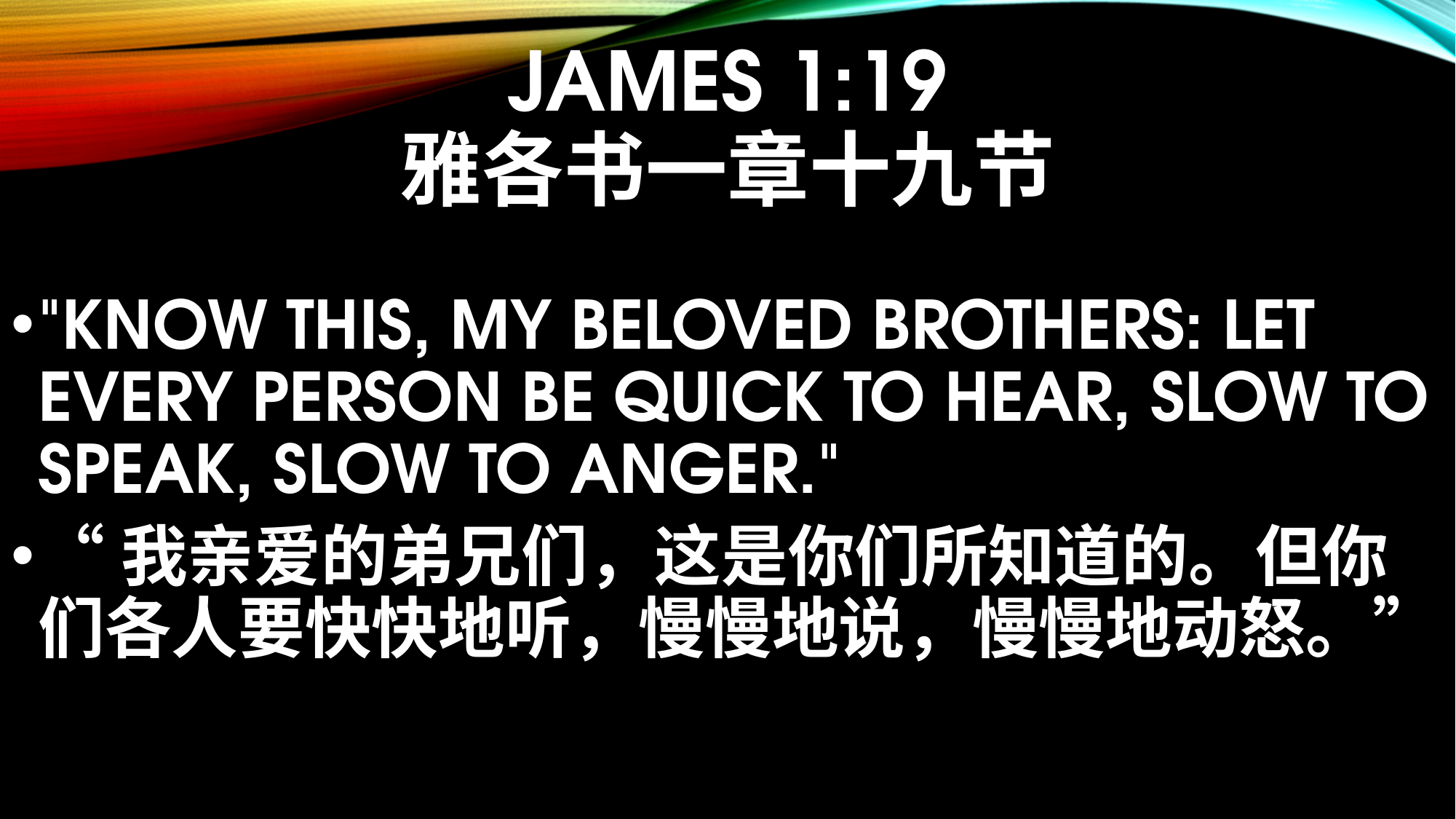

# JAMES 1:19 雅各书一章十九节
"KNOW THIS, MY BELOVED BROTHERS: LET EVERY PERSON BE QUICK TO HEAR, SLOW TO SPEAK, SLOW TO ANGER."
“我亲爱的弟兄们，这是你们所知道的。但你们各人要快快地听，慢慢地说，慢慢地动怒。”